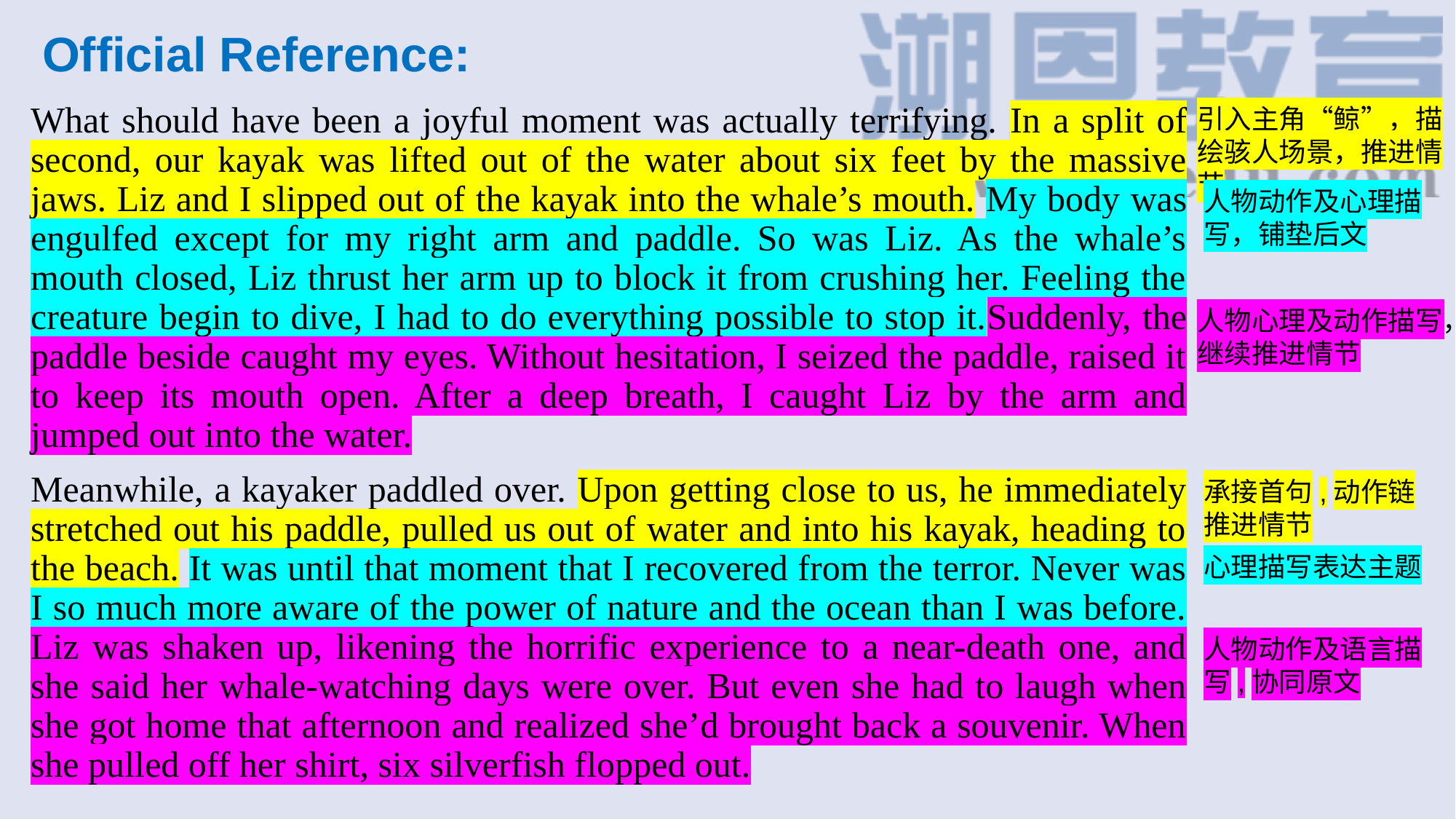

Official Reference:
What should have been a joyful moment was actually terrifying. In a split of second, our kayak was lifted out of the water about six feet by the massive jaws. Liz and I slipped out of the kayak into the whale’s mouth. My body was engulfed except for my right arm and paddle. So was Liz. As the whale’s mouth closed, Liz thrust her arm up to block it from crushing her. Feeling the creature begin to dive, I had to do everything possible to stop it.Suddenly, the paddle beside caught my eyes. Without hesitation, I seized the paddle, raised it to keep its mouth open. After a deep breath, I caught Liz by the arm and jumped out into the water.
Meanwhile, a kayaker paddled over. Upon getting close to us, he immediately stretched out his paddle, pulled us out of water and into his kayak, heading to the beach. It was until that moment that I recovered from the terror. Never was I so much more aware of the power of nature and the ocean than I was before. Liz was shaken up, likening the horrific experience to a near-death one, and she said her whale-watching days were over. But even she had to laugh when she got home that afternoon and realized she’d brought back a souvenir. When she pulled off her shirt, six silverfish flopped out.
引入主角“鲸”，描绘骇人场景，推进情节
人物动作及心理描写，铺垫后文
人物心理及动作描写，继续推进情节
承接首句,动作链推进情节
心理描写表达主题
人物动作及语言描写,协同原文